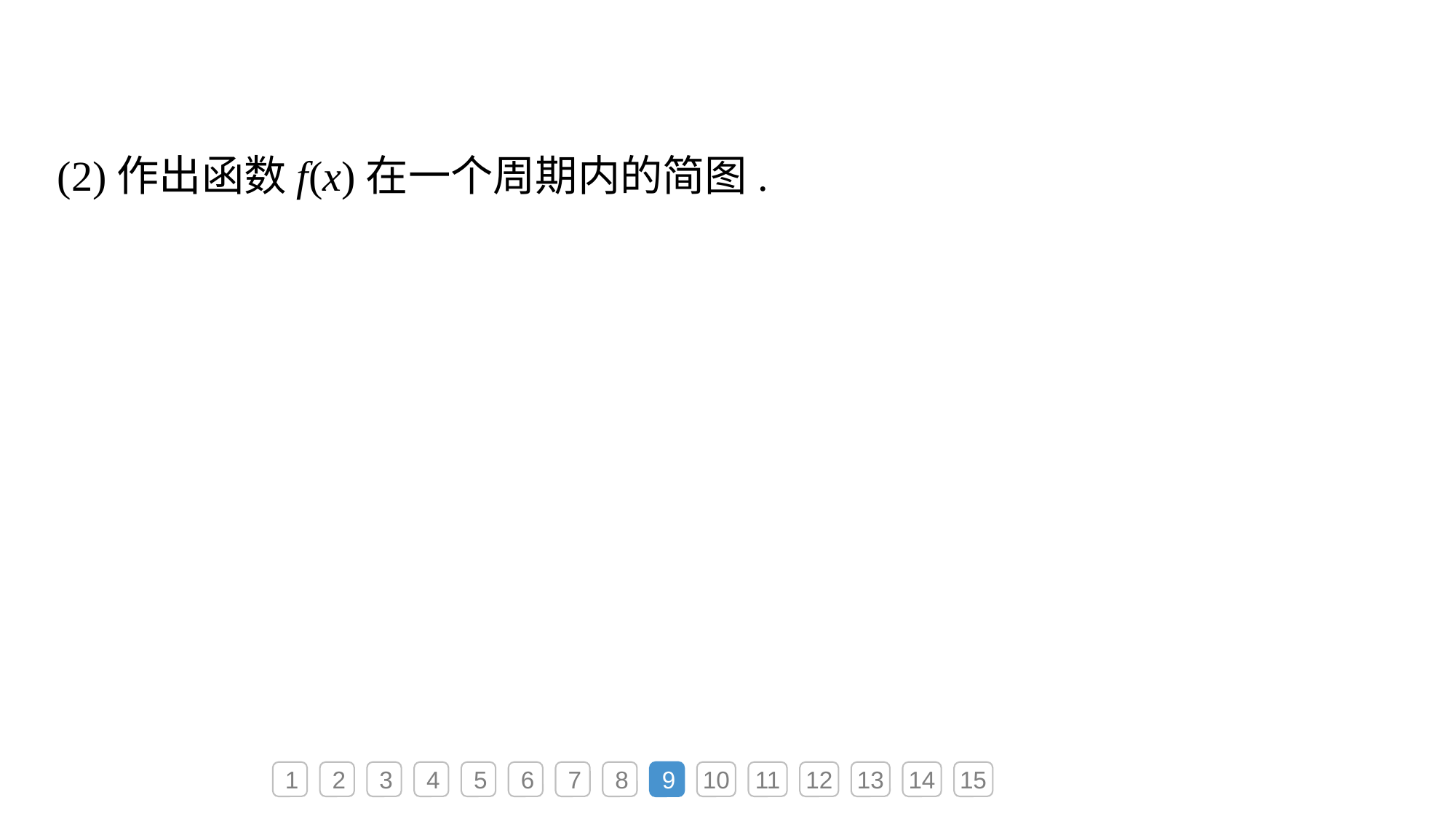

(2)作出函数f(x)在一个周期内的简图.
1
2
3
4
5
6
7
8
9
10
11
12
13
14
15